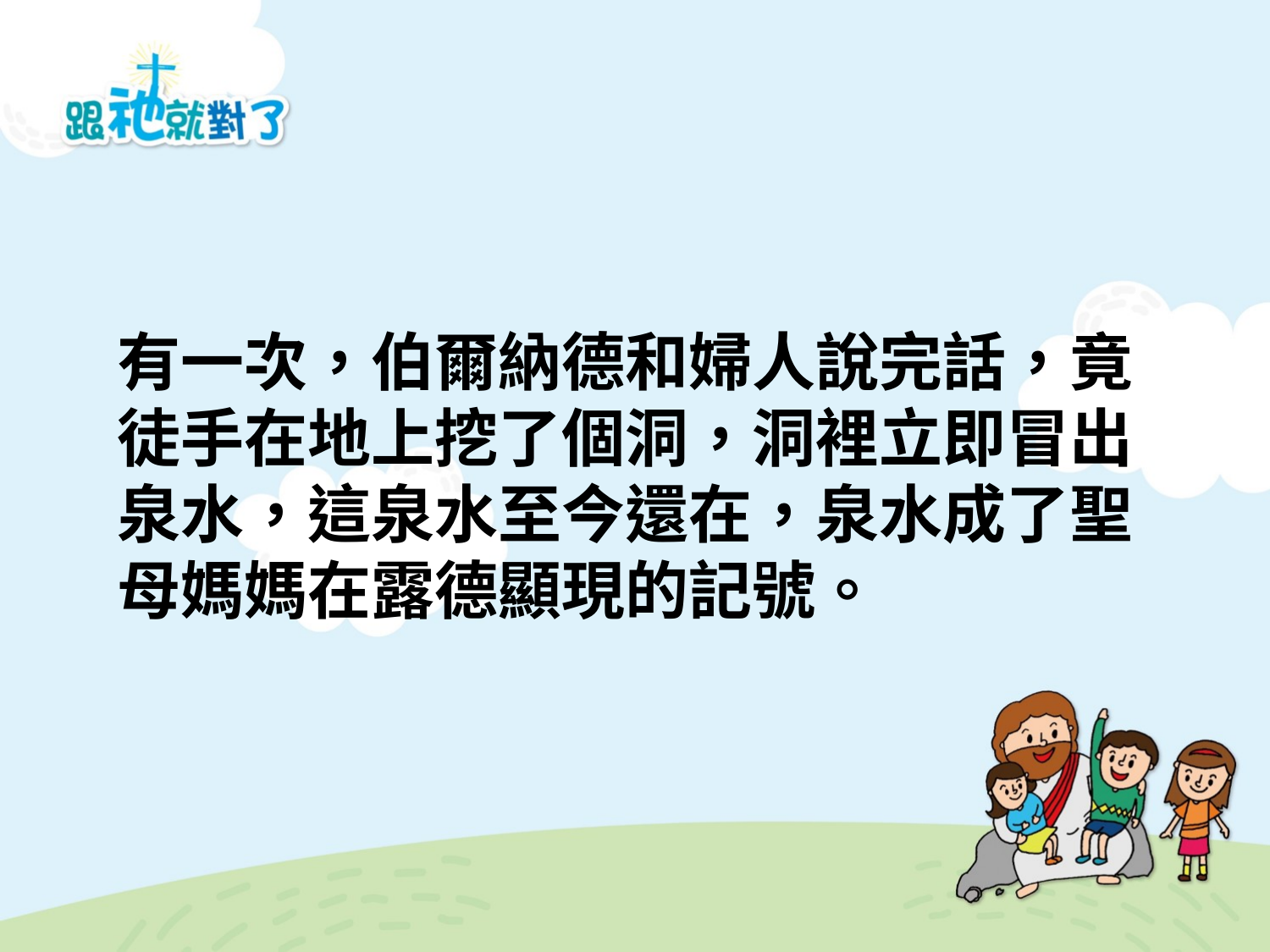

有一次，伯爾納德和婦人說完話，竟徒手在地上挖了個洞，洞裡立即冒出泉水，這泉水至今還在，泉水成了聖母媽媽在露德顯現的記號。